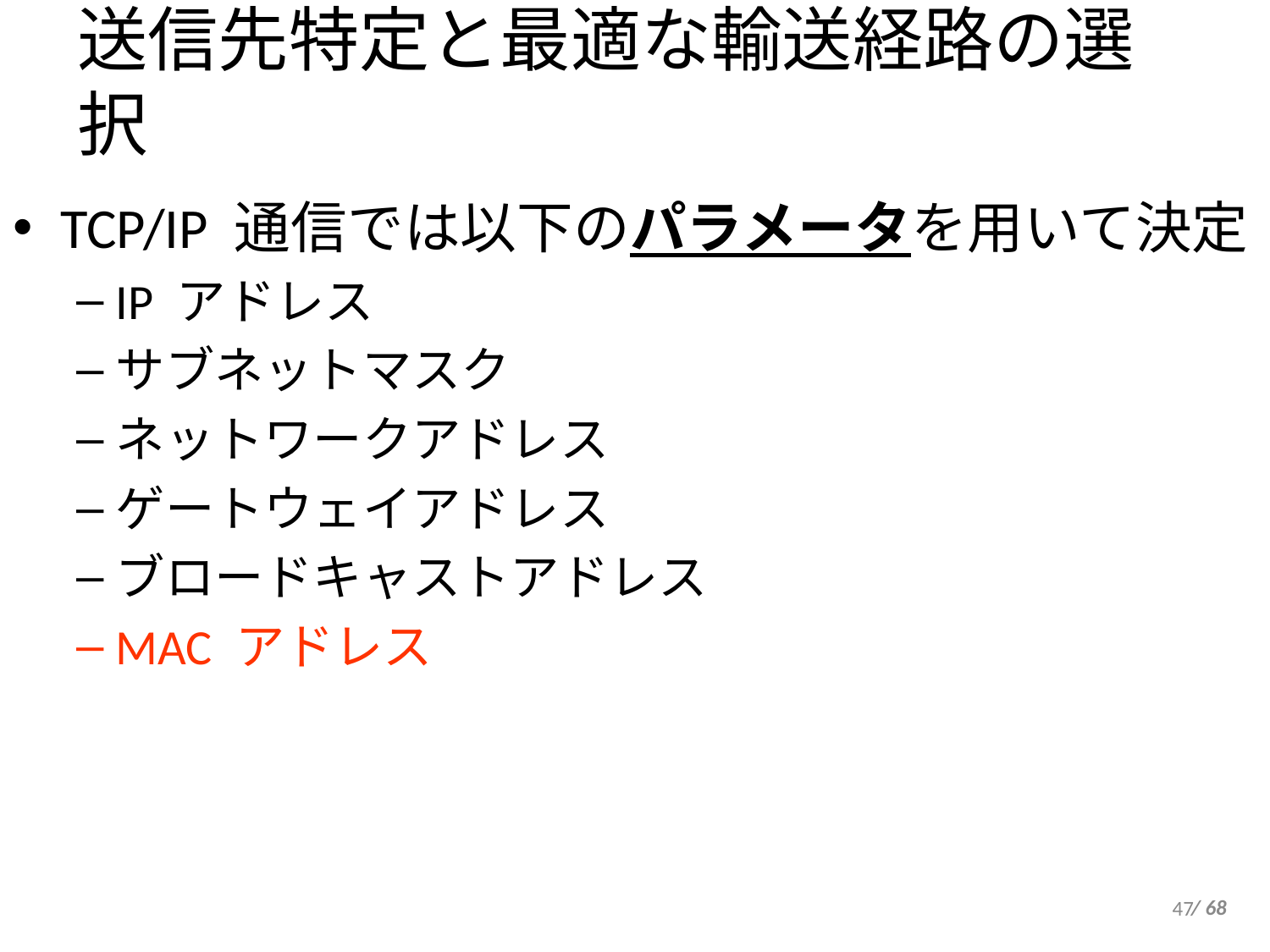

送信先特定と最適な輸送経路の選択
TCP/IP 通信では以下のパラメータを用いて決定
IP アドレス
サブネットマスク
ネットワークアドレス
ゲートウェイアドレス
ブロードキャストアドレス
MAC アドレス
47